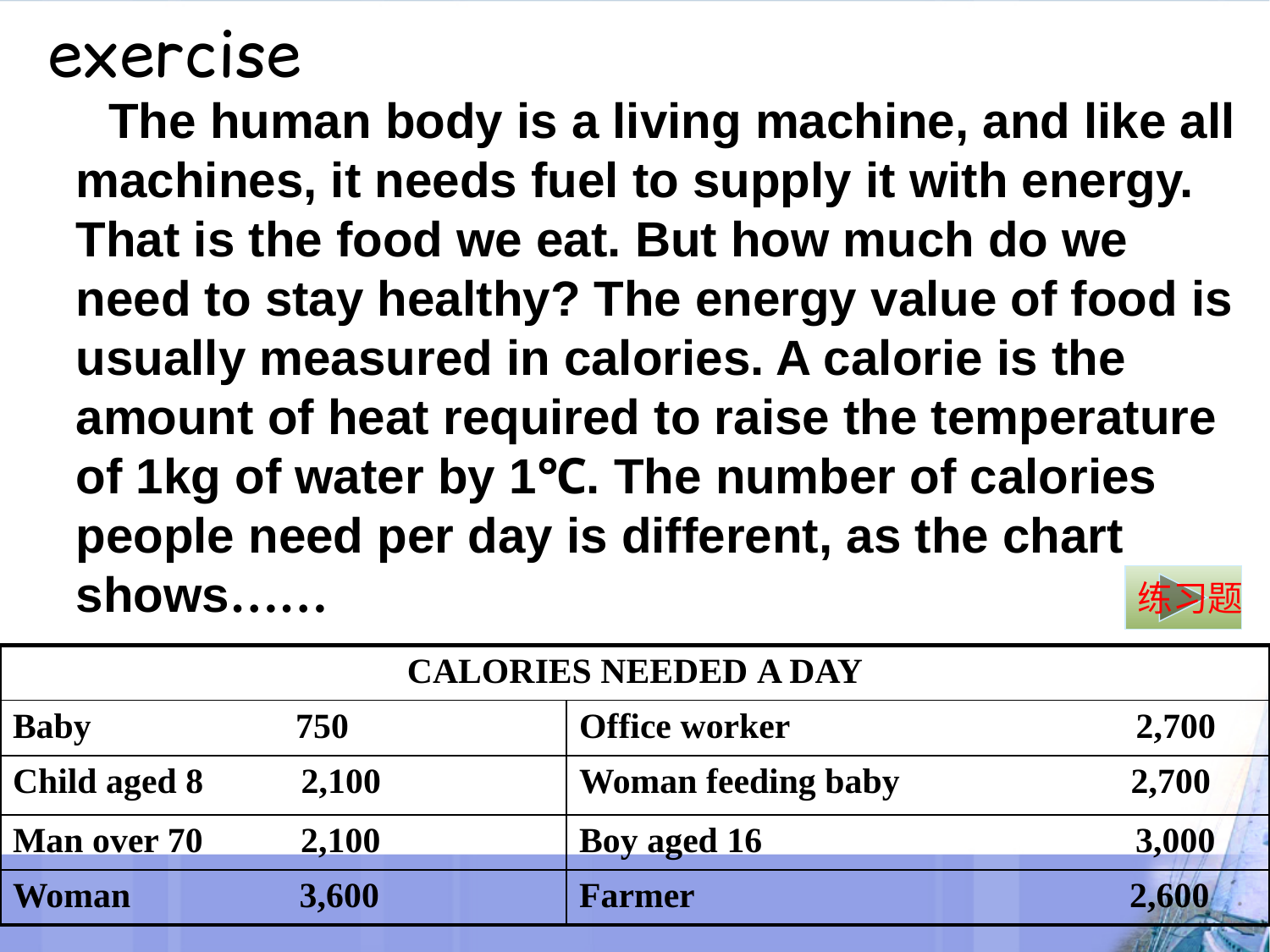

exercise
       The human body is a living machine, and like all machines, it needs fuel to supply it with energy. That is the food we eat. But how much do we need to stay healthy? The energy value of food is usually measured in calories. A calorie is the amount of heat required to raise the temperature of 1kg of water by 1℃. The number of calories people need per day is different, as the chart shows……
练习题
| CALORIES NEEDED A DAY |  |
| --- | --- |
| Baby 750 | Office worker 2,700 |
| Child aged 8 2,100 | Woman feeding baby 2,700 |
| Man over 70 2,100 | Boy aged 16 3,000 |
| Woman 3,600 | Farmer 2,600 |